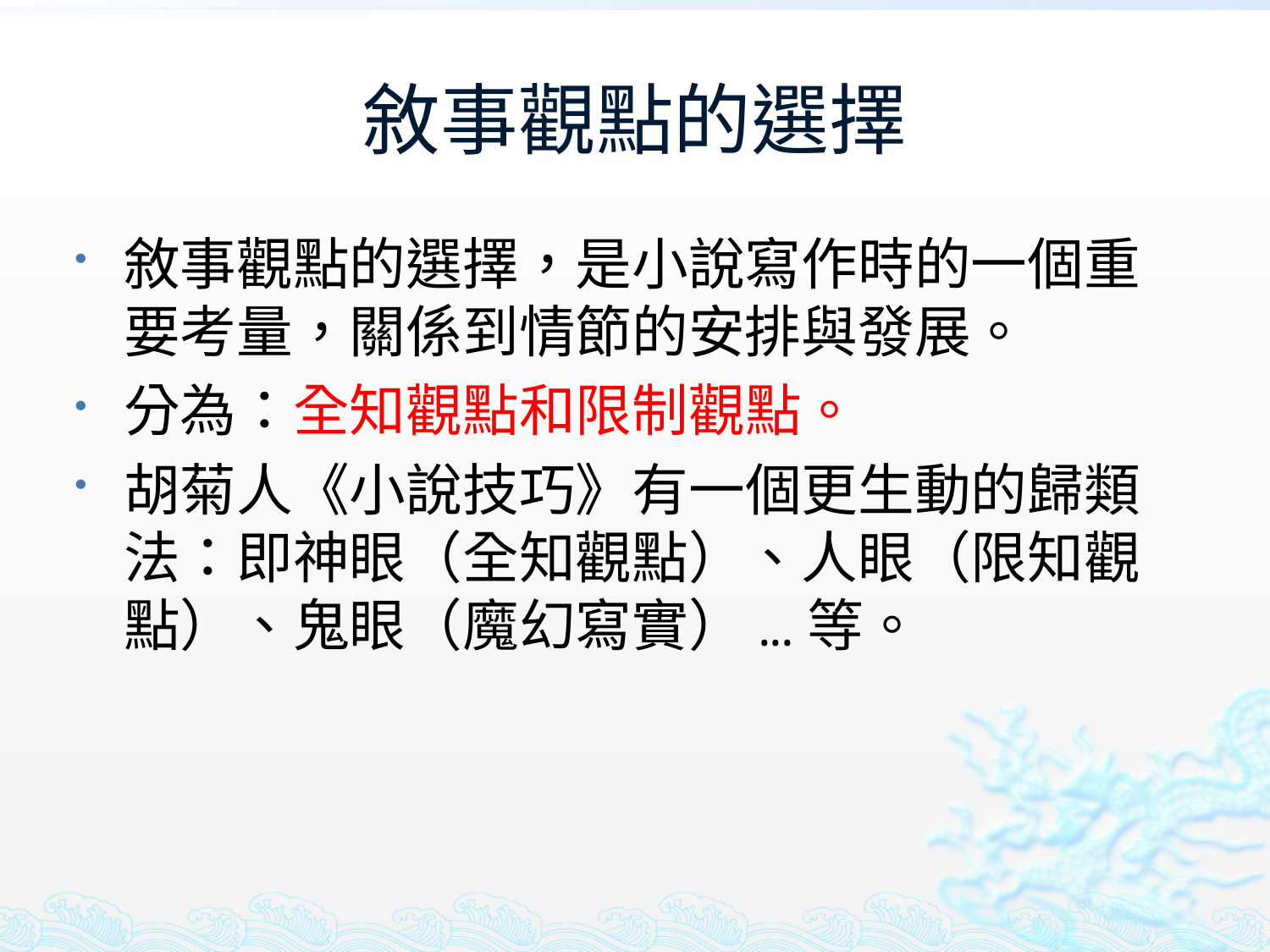

# 敘事觀點的選擇
敘事觀點的選擇，是小說寫作時的一個重要考量，關係到情節的安排與發展。
分為：全知觀點和限制觀點。
胡菊人《小說技巧》有一個更生動的歸類法：即神眼（全知觀點）、人眼（限知觀點）、鬼眼（魔幻寫實）...等。